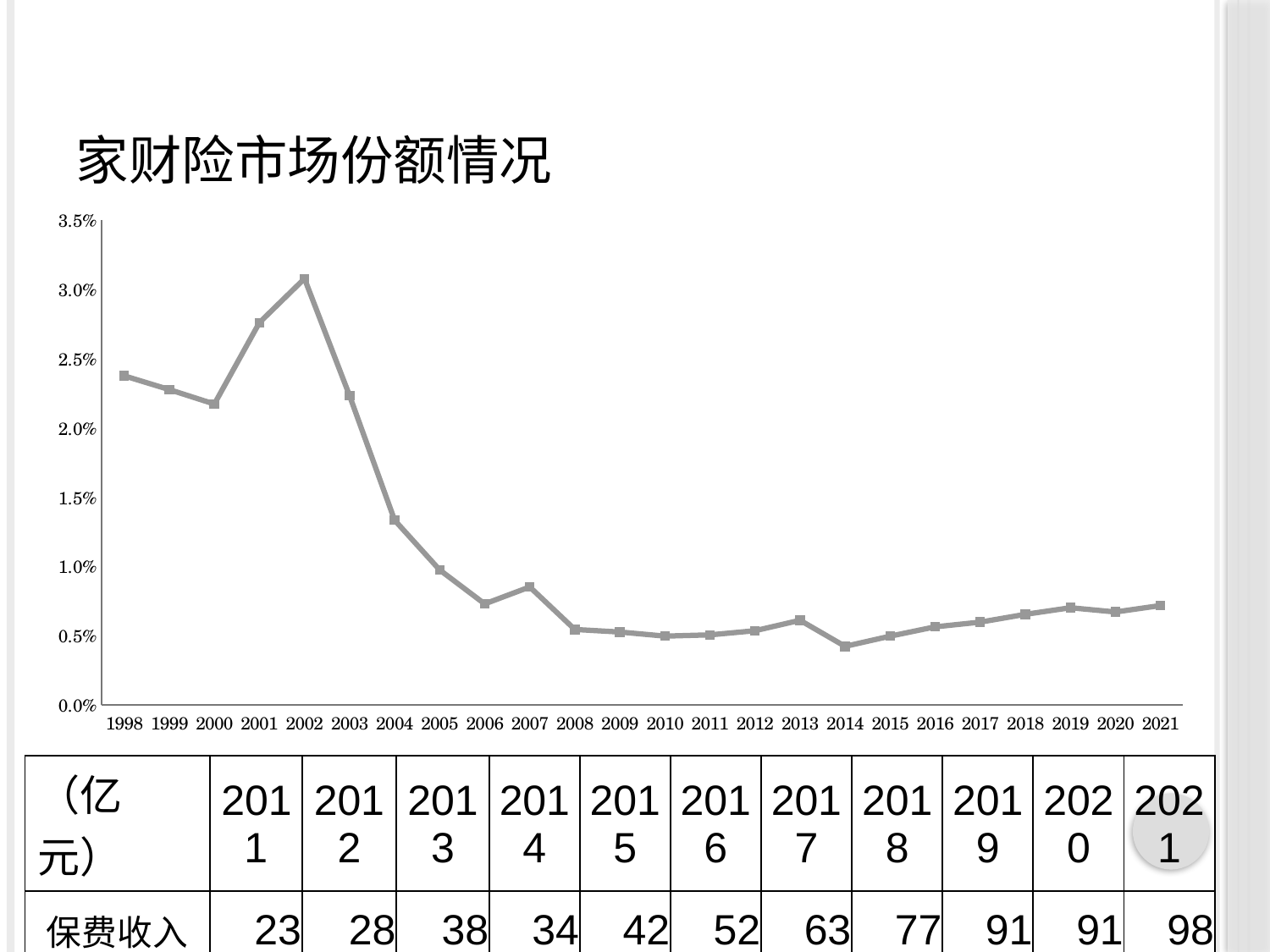

# 家财险市场份额情况

### Chart

| Category |  |
|---|---|
| 1998 | 0.023762376237623763 |
| 1999 | 0.022770398481973434 |
| 2000 | 0.021724598930481284 |
| 2001 | 0.02760664884342671 |
| 2002 | 0.030788572308244923 |
| 2003 | 0.02233561836924616 |
| 2004 | 0.013333333333333334 |
| 2005 | 0.009740971337191841 |
| 2006 | 0.0072845752430399195 |
| 2007 | 0.008509488079208318 |
| 2008 | 0.005434991933102524 |
| 2009 | 0.005250658070887361 |
| 2010 | 0.004954256553480301 |
| 2011 | 0.005045670900987912 |
| 2012 | 0.005346159112950273 |
| 2013 | 0.006100839308077897 |
| 2014 | 0.004215150275735869 |
| 2015 | 0.004950553820949035 |
| 2016 | 0.005628260667793398 |
| 2017 | 0.005966949361564878 |
| 2018 | 0.006530449058754476 |
| 2019 | 0.007006599417653251 |
| 2020 | 0.006699057714958775 |
| 2021 | 0.007165837964317052 |
| （亿元） | 2011 | 2012 | 2013 | 2014 | 2015 | 2016 | 2017 | 2018 | 2019 | 2020 | 2021 |
| --- | --- | --- | --- | --- | --- | --- | --- | --- | --- | --- | --- |
| 保费收入 | 23 | 28 | 38 | 34 | 42 | 52 | 63 | 77 | 91 | 91 | 98 |